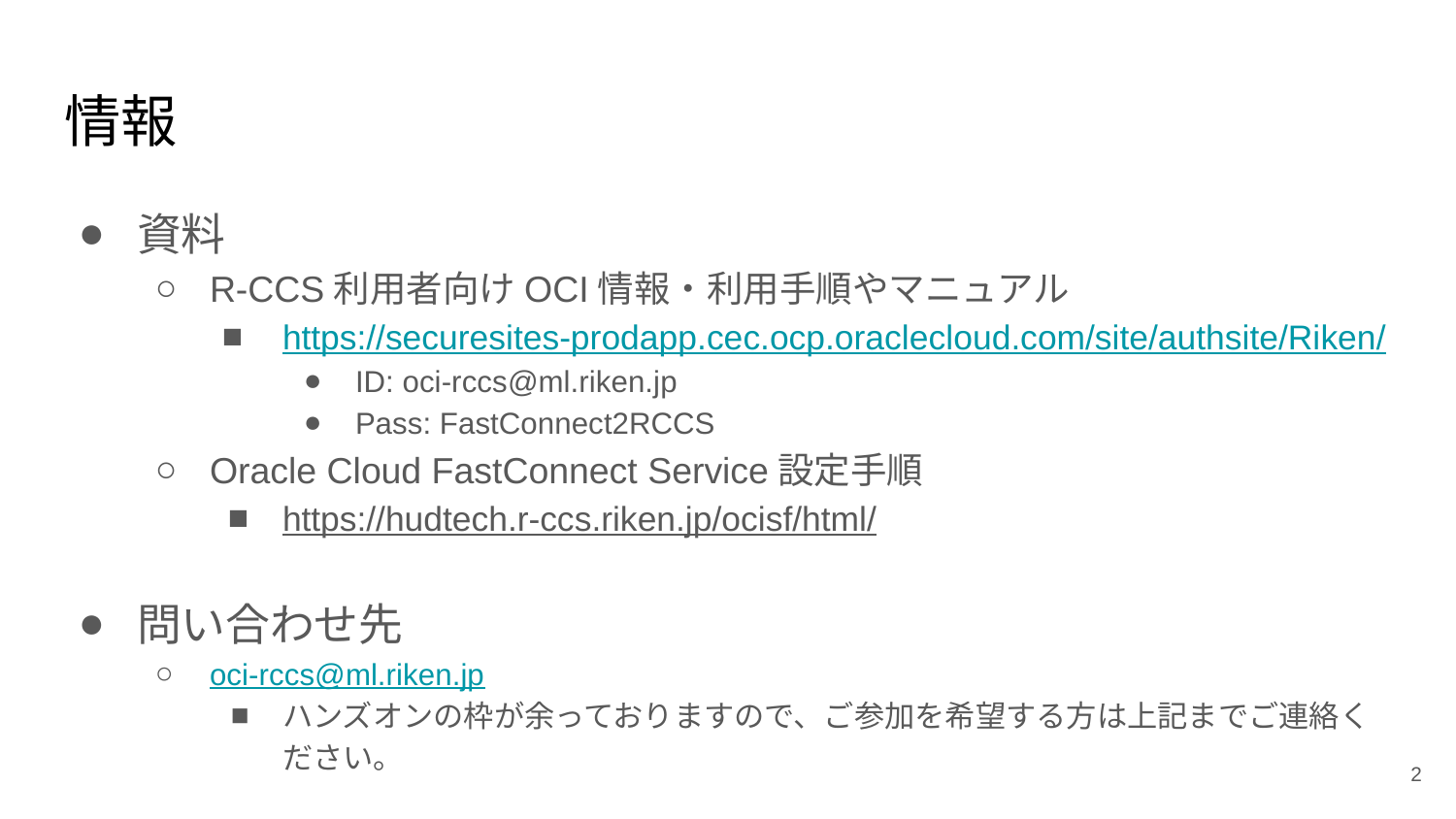

# 情報
資料
R-CCS利用者向けOCI情報・利用手順やマニュアル
https://securesites-prodapp.cec.ocp.oraclecloud.com/site/authsite/Riken/
ID: oci-rccs@ml.riken.jp
Pass: FastConnect2RCCS
Oracle Cloud FastConnect Service設定手順
https://hudtech.r-ccs.riken.jp/ocisf/html/
問い合わせ先
oci-rccs@ml.riken.jp
ハンズオンの枠が余っておりますので、ご参加を希望する方は上記までご連絡ください。

2